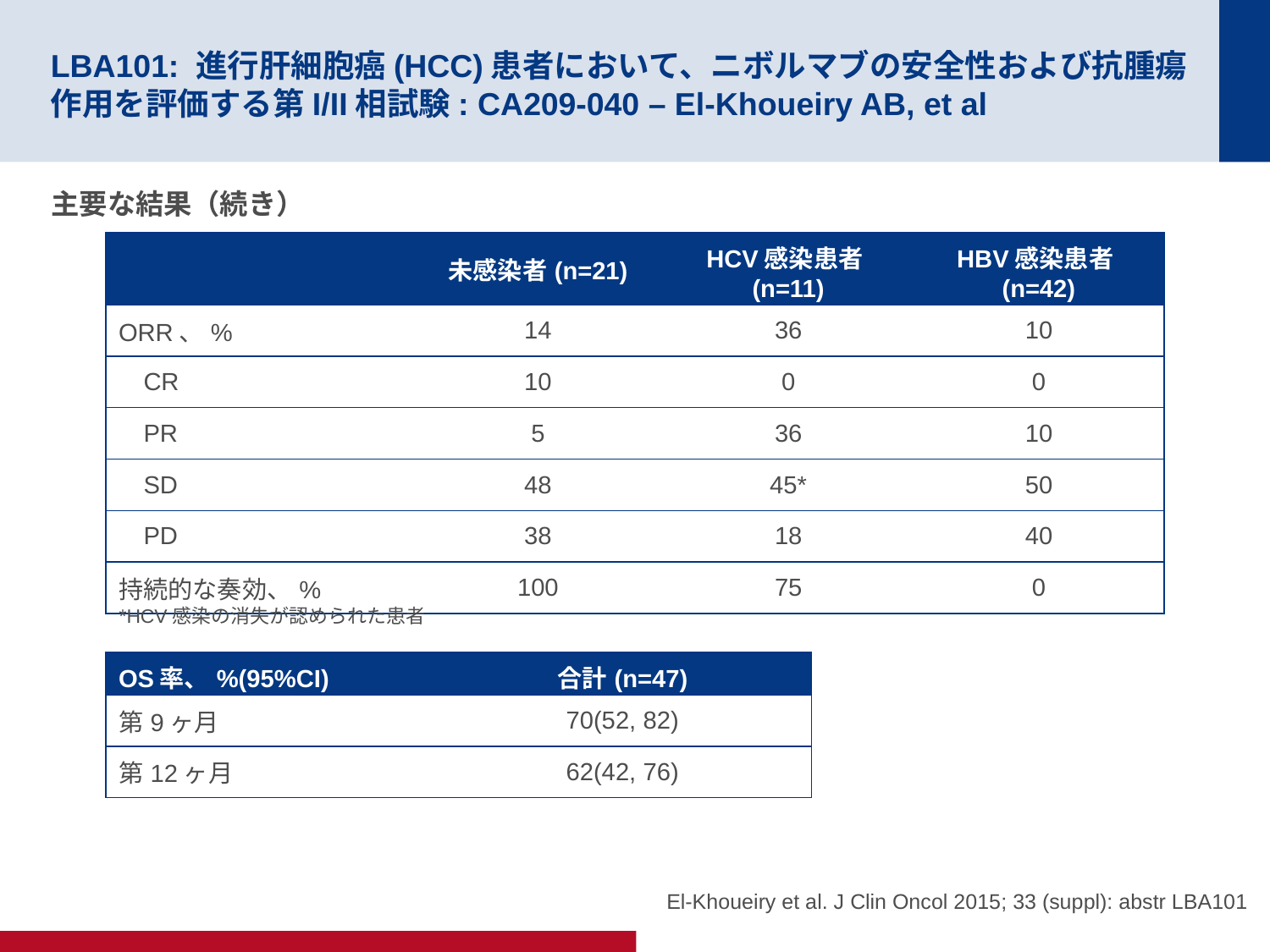

# LBA101: 進行肝細胞癌(HCC)患者において、ニボルマブの安全性および抗腫瘍作用を評価する第I/II相試験: CA209-040 – El-Khoueiry AB, et al
主要な結果（続き）

|  | 未感染者(n=21) | HCV感染患者(n=11) | HBV感染患者(n=42) |
| --- | --- | --- | --- |
| ORR、% | 14 | 36 | 10 |
| CR | 10 | 0 | 0 |
| PR | 5 | 36 | 10 |
| SD | 48 | 45\* | 50 |
| PD | 38 | 18 | 40 |
| 持続的な奏効、% | 100 | 75 | 0 |
*HCV感染の消失が認められた患者
| OS率、%(95%CI) | 合計(n=47) |
| --- | --- |
| 第9ヶ月 | 70(52, 82) |
| 第12ヶ月 | 62(42, 76) |
El-Khoueiry et al. J Clin Oncol 2015; 33 (suppl): abstr LBA101